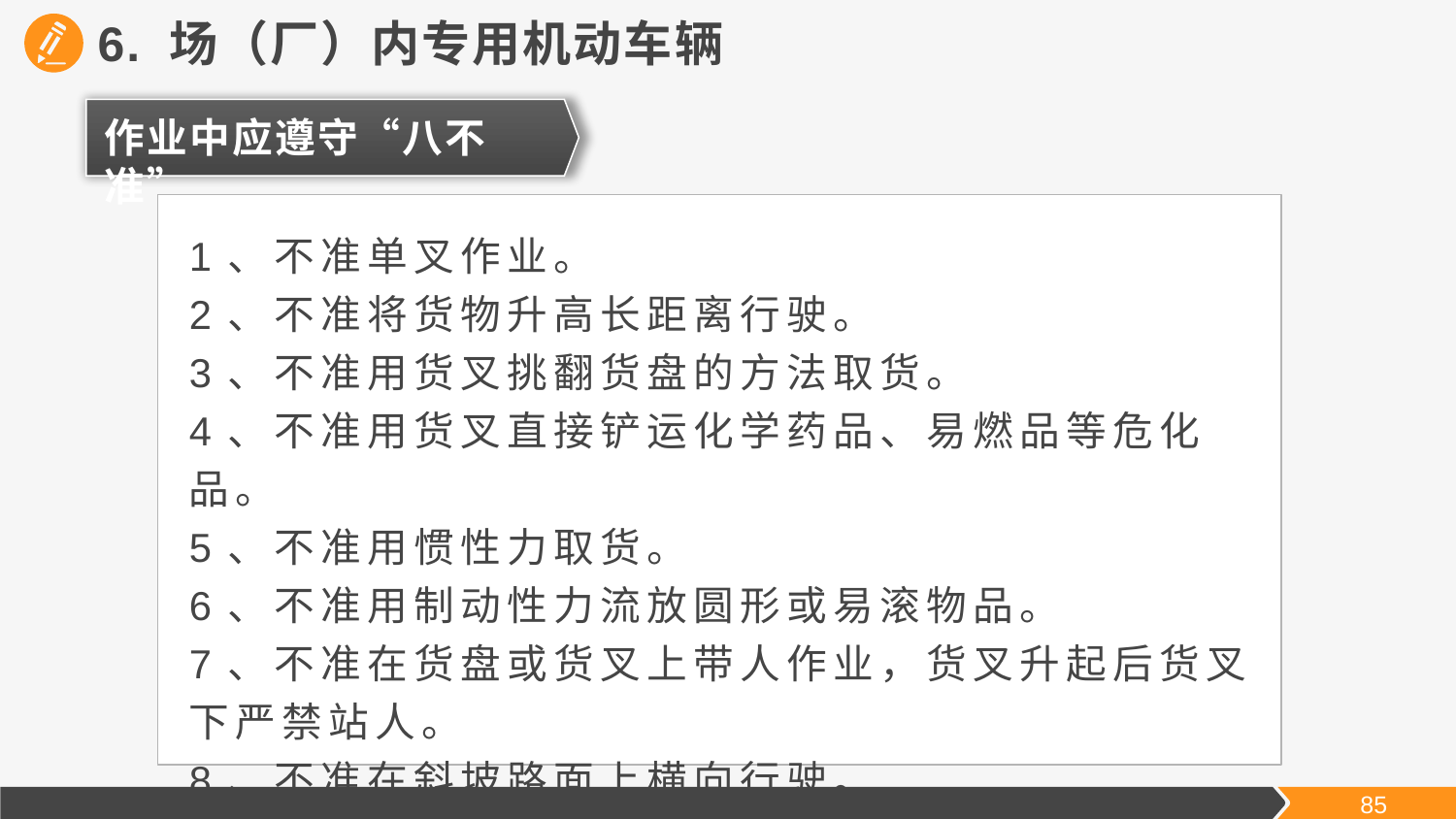

6. 场（厂）内专用机动车辆

作业中应遵守“八不准”

1、不准单叉作业。
2、不准将货物升高长距离行驶。
3、不准用货叉挑翻货盘的方法取货。
4、不准用货叉直接铲运化学药品、易燃品等危化品。
5、不准用惯性力取货。
6、不准用制动性力流放圆形或易滚物品。
7、不准在货盘或货叉上带人作业，货叉升起后货叉下严禁站人。
8、不准在斜坡路面上横向行驶。